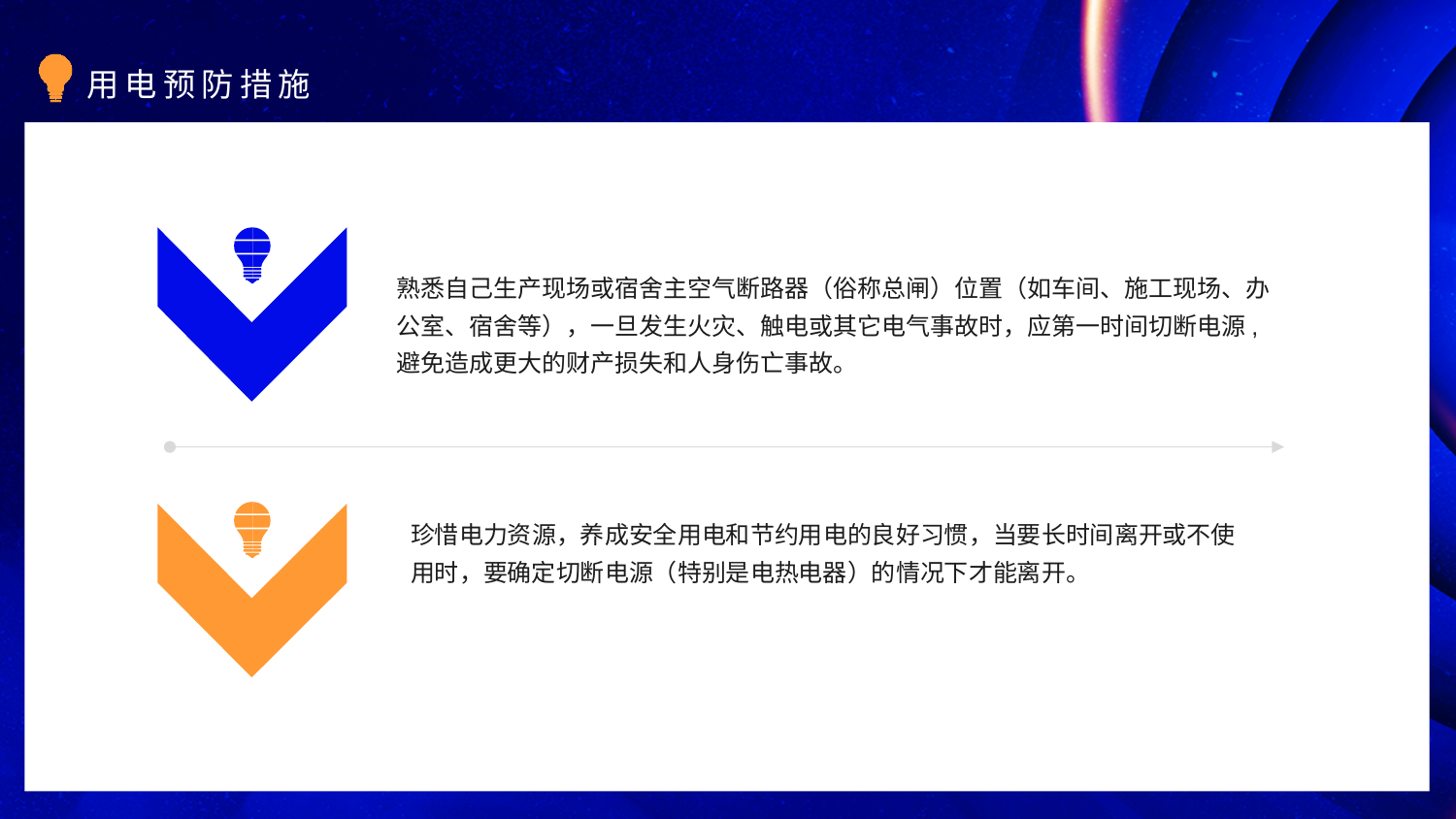

熟悉自己生产现场或宿舍主空气断路器（俗称总闸）位置（如车间、施工现场、办公室、宿舍等），一旦发生火灾、触电或其它电气事故时，应第一时间切断电源,避免造成更大的财产损失和人身伤亡事故。

珍惜电力资源，养成安全用电和节约用电的良好习惯，当要长时间离开或不使用时，要确定切断电源（特别是电热电器）的情况下才能离开。